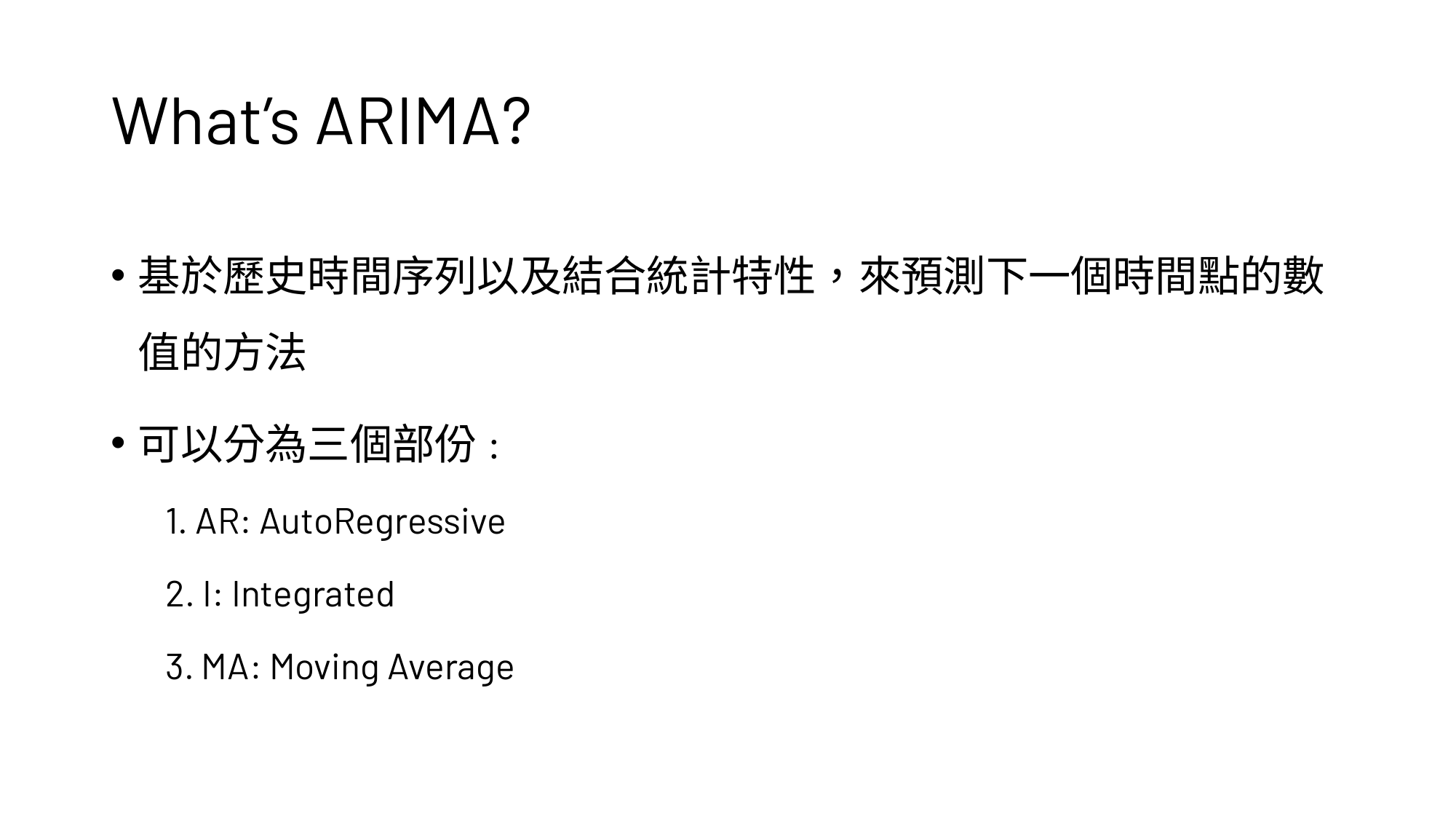

# What’s ARIMA?
基於歷史時間序列以及結合統計特性，來預測下一個時間點的數值的方法
可以分為三個部份:
1. AR: AutoRegressive
2. I: Integrated
3. MA: Moving Average